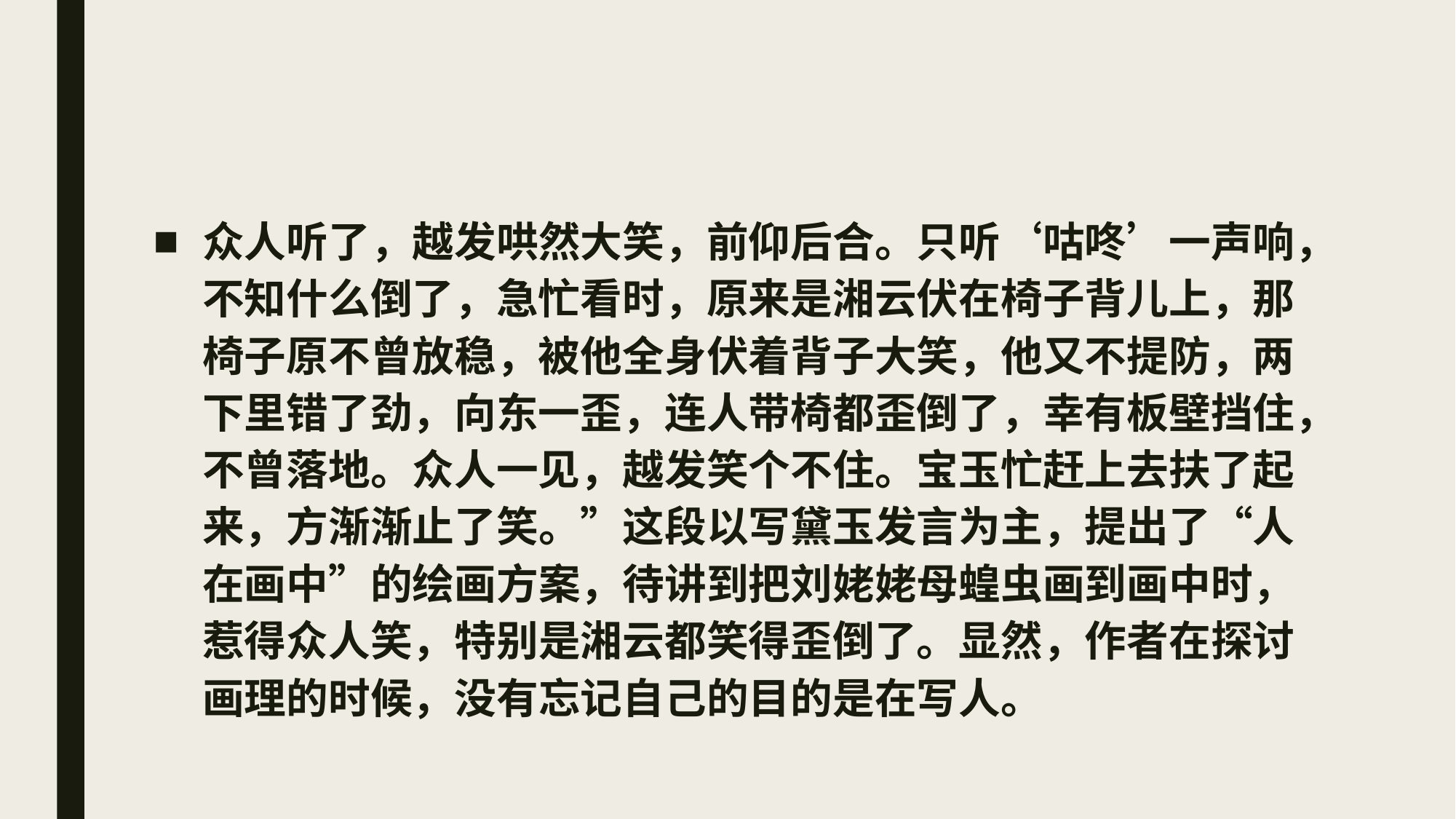

#
众人听了，越发哄然大笑，前仰后合。只听‘咕咚’一声响，不知什么倒了，急忙看时，原来是湘云伏在椅子背儿上，那椅子原不曾放稳，被他全身伏着背子大笑，他又不提防，两下里错了劲，向东一歪，连人带椅都歪倒了，幸有板壁挡住，不曾落地。众人一见，越发笑个不住。宝玉忙赶上去扶了起来，方渐渐止了笑。”这段以写黛玉发言为主，提出了“人在画中”的绘画方案，待讲到把刘姥姥母蝗虫画到画中时，惹得众人笑，特别是湘云都笑得歪倒了。显然，作者在探讨画理的时候，没有忘记自己的目的是在写人。